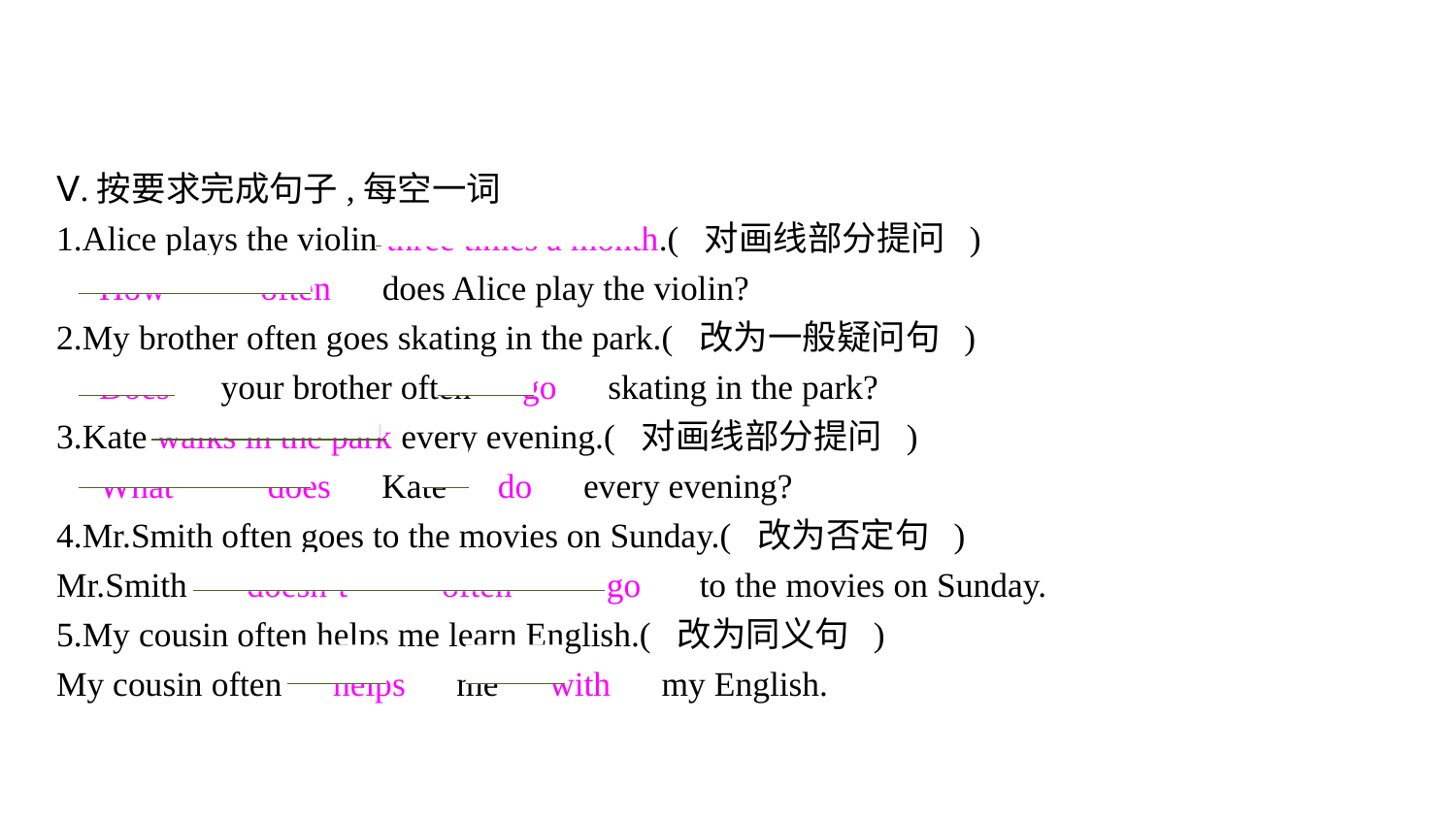

Ⅴ.按要求完成句子,每空一词
1.Alice plays the violin three times a month.(  对画线部分提问  )
　How　 　often　does Alice play the violin?
2.My brother often goes skating in the park.(  改为一般疑问句  )
　Does　your brother often　go　skating in the park?
3.Kate walks in the park every evening.(  对画线部分提问  )
　What　 　does　Kate　do　every evening?
4.Mr.Smith often goes to the movies on Sunday.(  改为否定句  )
Mr.Smith 　doesn’t　 　often　 　go　 to the movies on Sunday.
5.My cousin often helps me learn English.(  改为同义句  )
My cousin often　helps　me　with　my English.